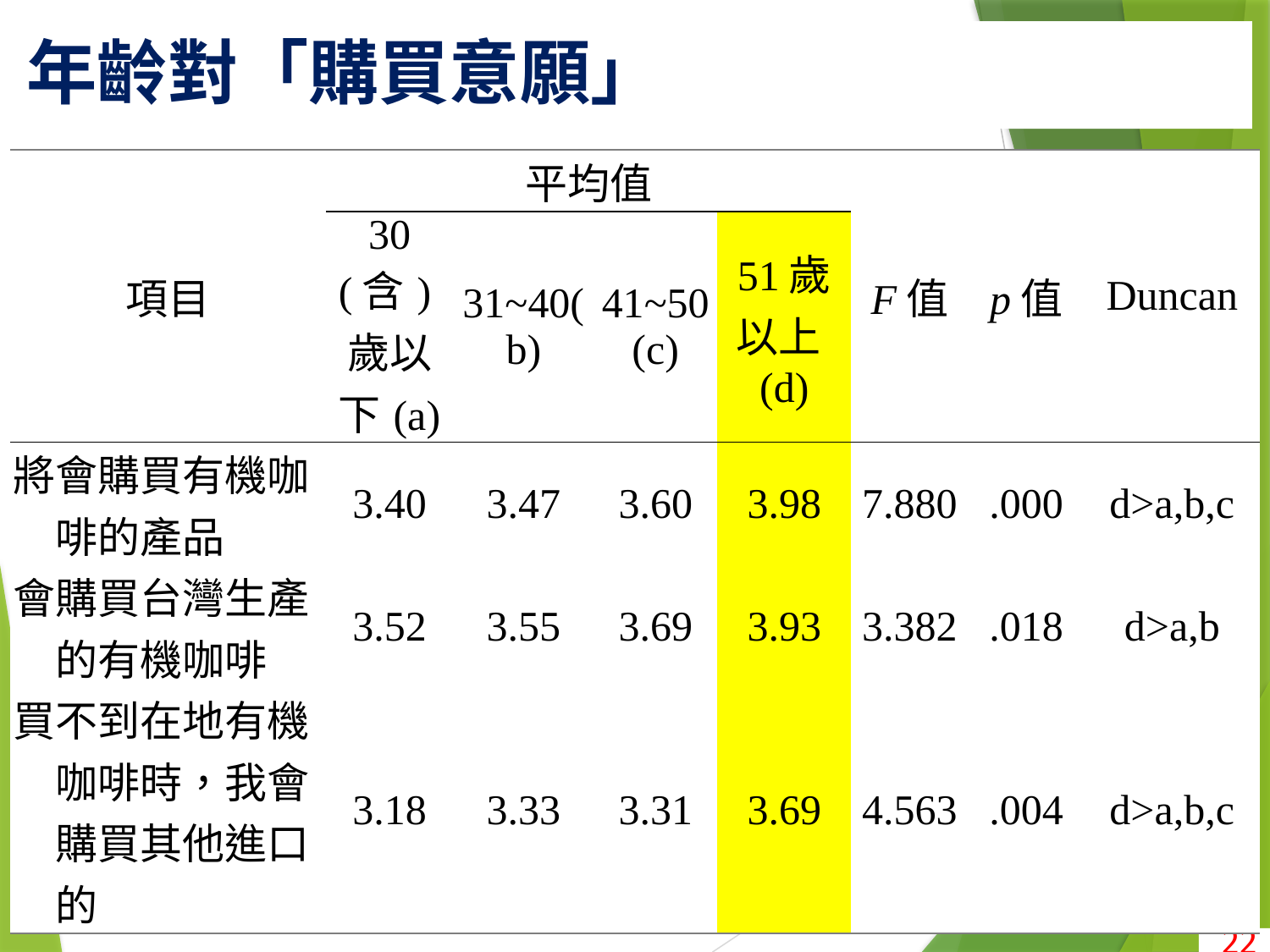

# 年齡對「購買意願」
| 項目 | 平均值 |  |  |  | F值 | p值 | Duncan |
| --- | --- | --- | --- | --- | --- | --- | --- |
|  | 30(含)歲以下(a) | 31~40(b) | 41~50(c) | 51歲以上(d) |  |  |  |
| 將會購買有機咖啡的產品 | 3.40 | 3.47 | 3.60 | 3.98 | 7.880 | .000 | d>a,b,c |
| 會購買台灣生產的有機咖啡 | 3.52 | 3.55 | 3.69 | 3.93 | 3.382 | .018 | d>a,b |
| 買不到在地有機咖啡時，我會購買其他進口的 | 3.18 | 3.33 | 3.31 | 3.69 | 4.563 | .004 | d>a,b,c |

22